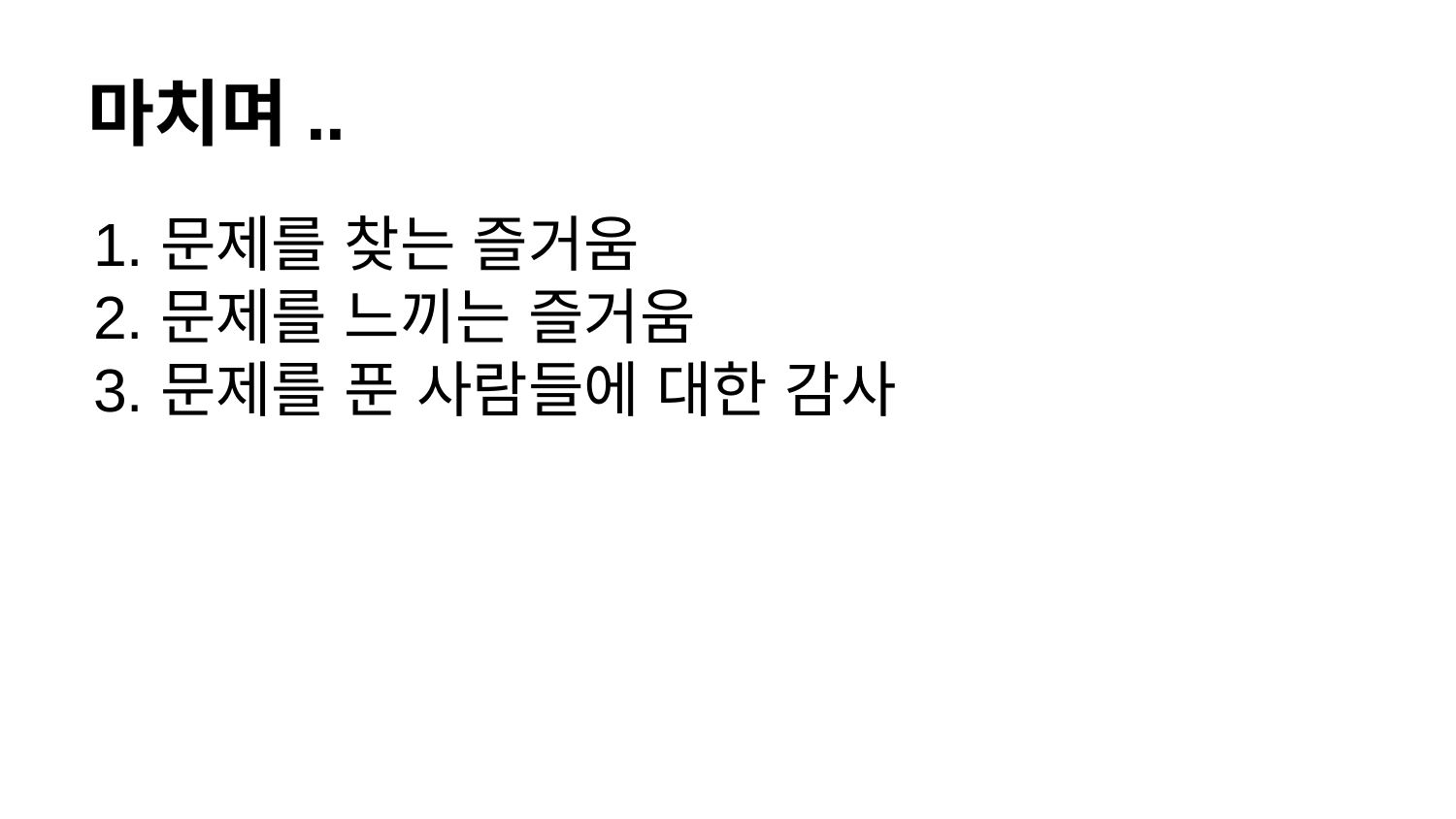

# 마치며..
문제를 찾는 즐거움
문제를 느끼는 즐거움
문제를 푼 사람들에 대한 감사